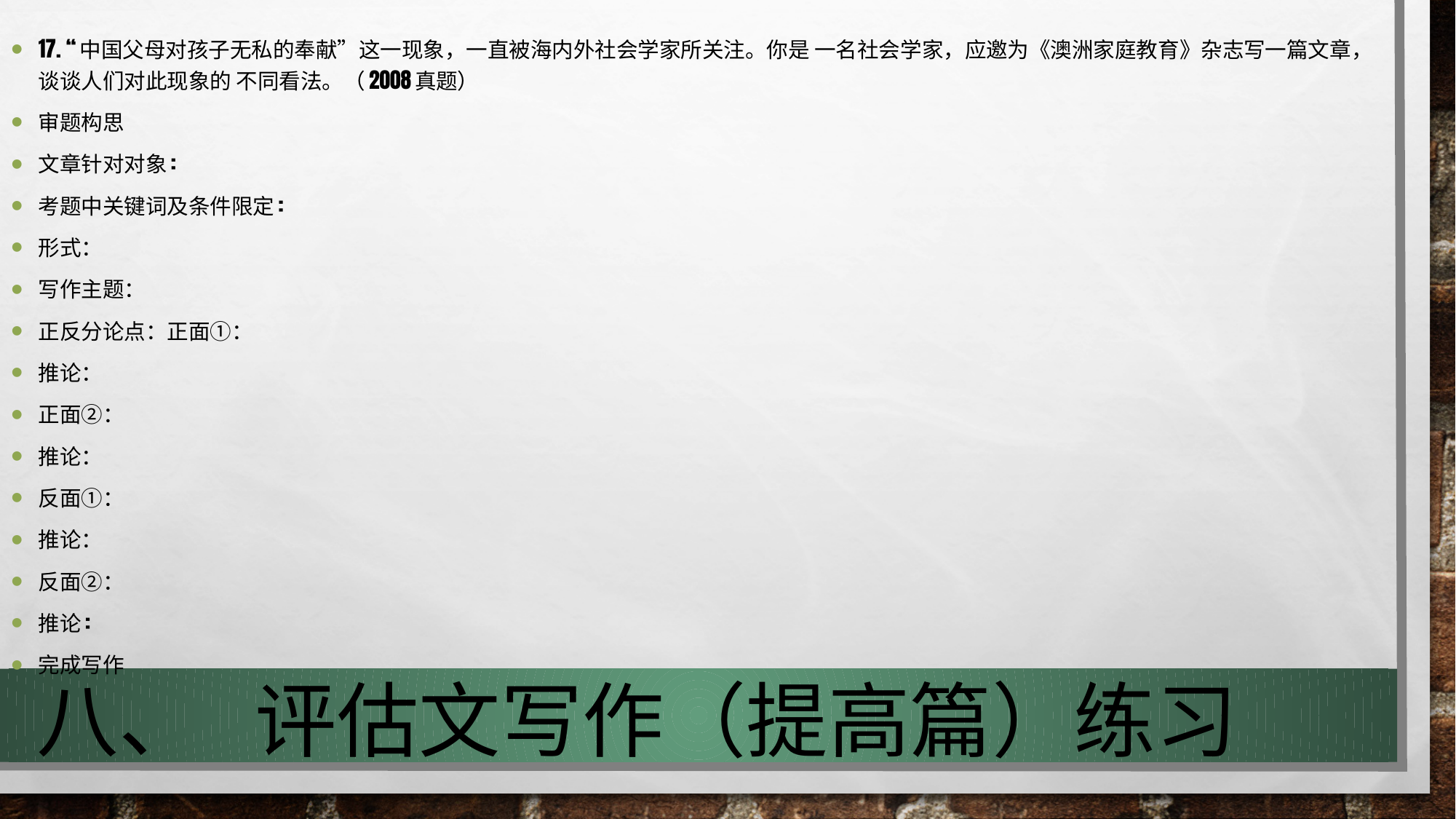

17. “中国父母对孩子无私的奉献”这一现象，一直被海内外社会学家所关注。你是 一名社会学家，应邀为《澳洲家庭教育》杂志写一篇文章，谈谈人们对此现象的 不同看法。（2008真题）
审题构思
文章针对对象:
考题中关键词及条件限定:
形式：
写作主题：
正反分论点：正面①：
推论：
正面②：
推论：
反面①：
推论：
反面②：
推论:
完成写作
# 八、	评估文写作（提高篇）练习